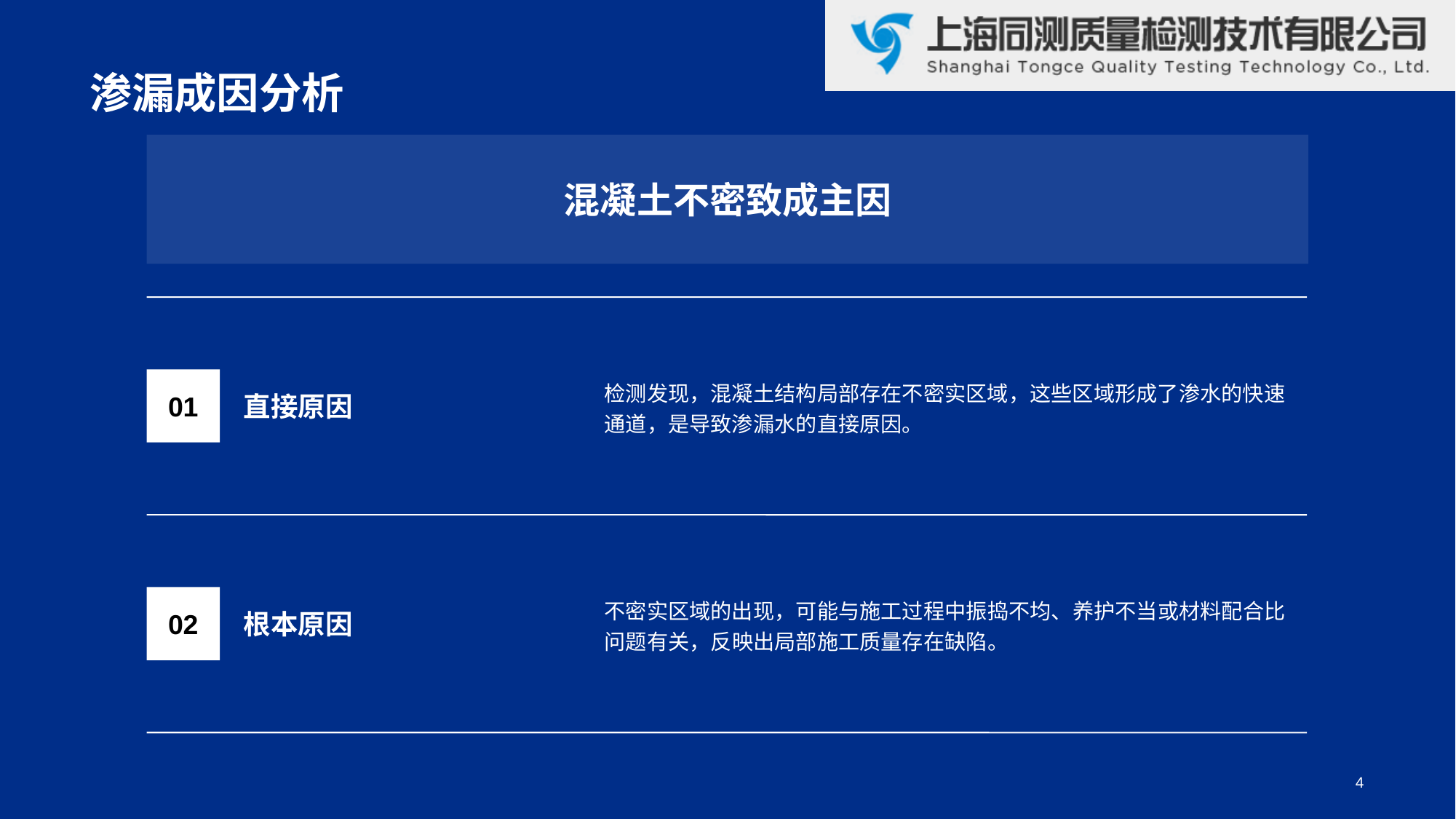

渗漏成因分析

混凝土不密致成主因

直接原因
检测发现，混凝土结构局部存在不密实区域，这些区域形成了渗水的快速通道，是导致渗漏水的直接原因。
01

根本原因
不密实区域的出现，可能与施工过程中振捣不均、养护不当或材料配合比问题有关，反映出局部施工质量存在缺陷。
02

4